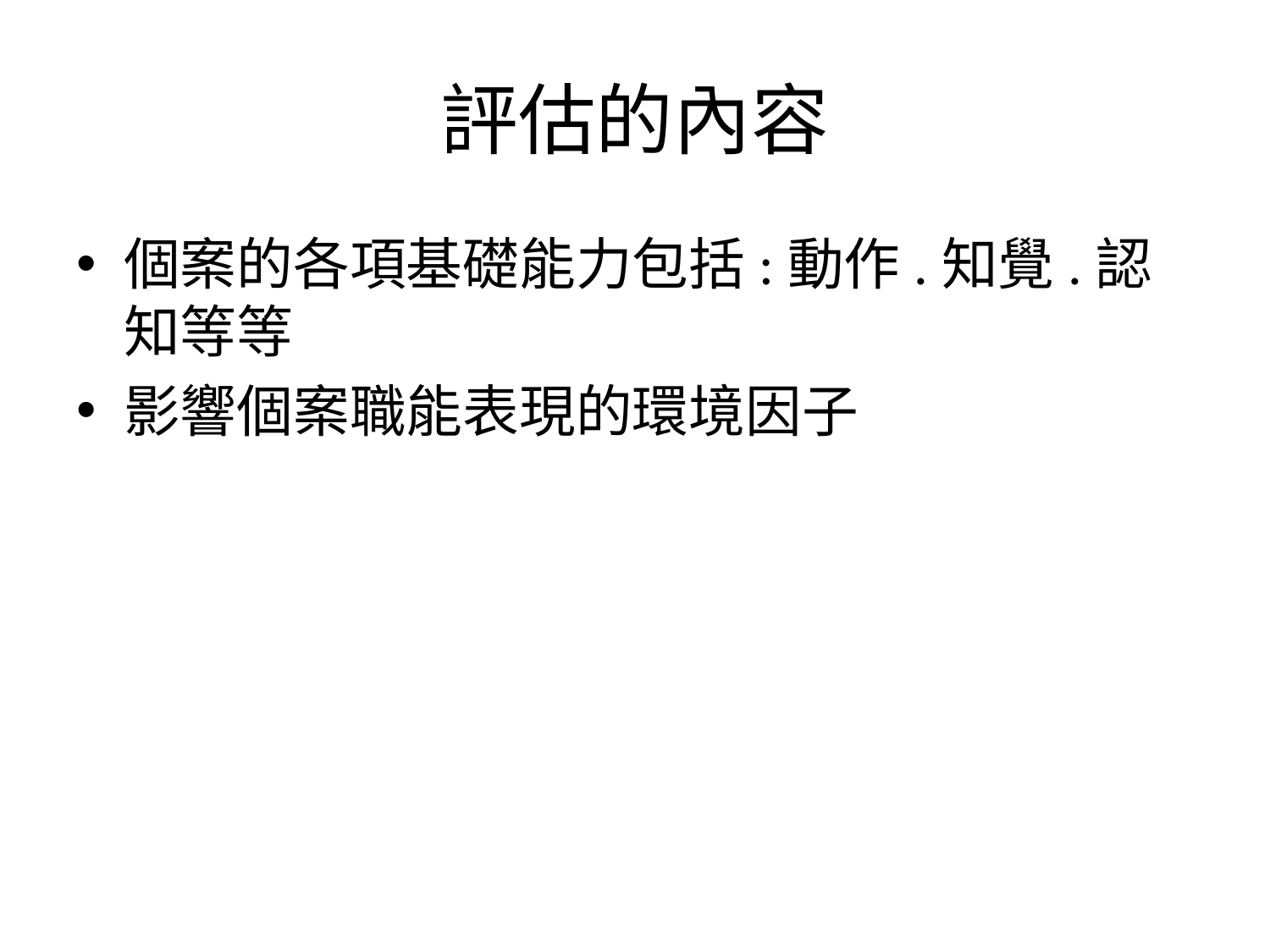

# 評估的內容
個案的各項基礎能力包括:動作.知覺.認知等等
影響個案職能表現的環境因子